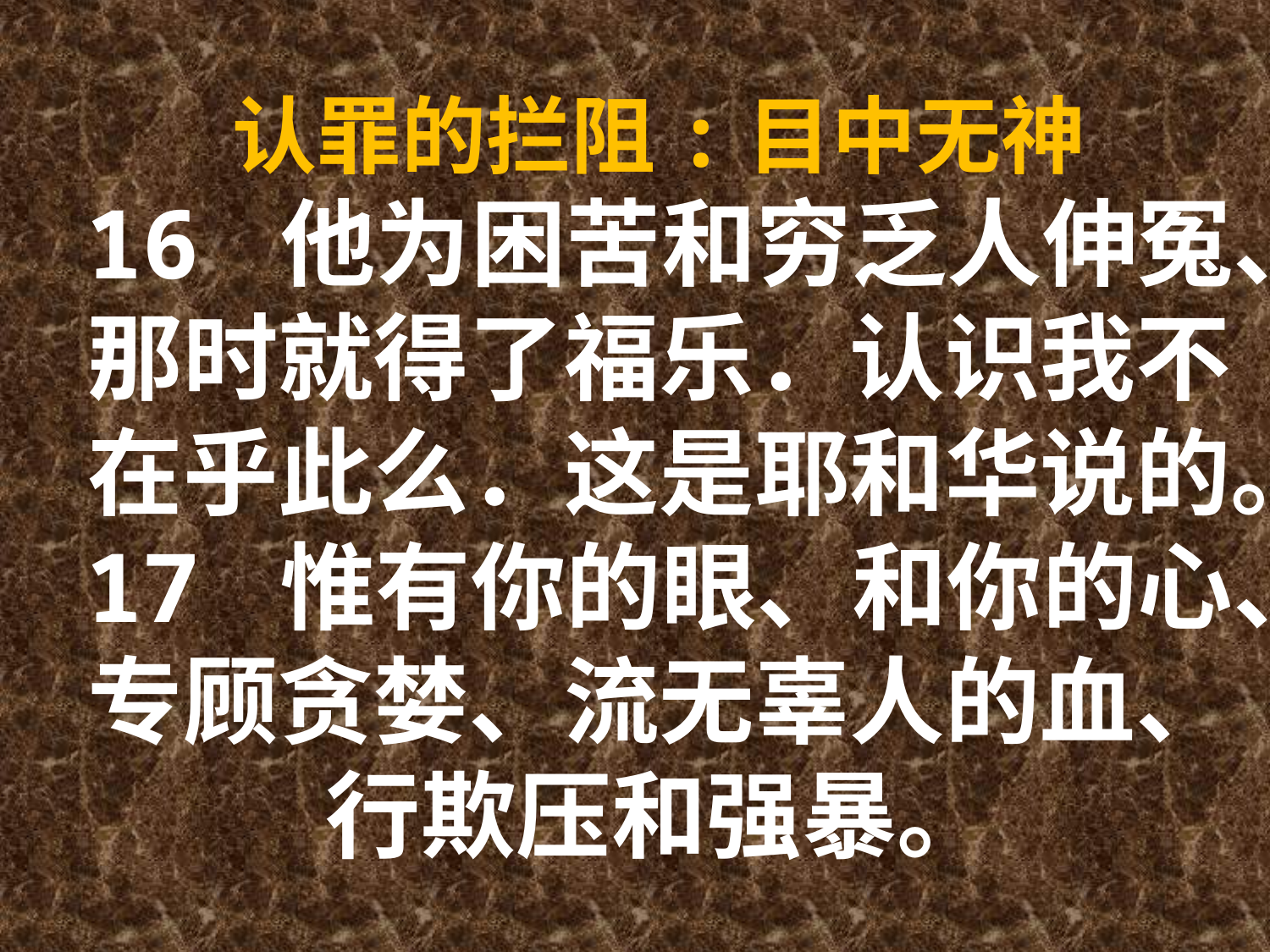

# 认罪的拦阻:目中无神 16 他为困苦和穷乏人伸冤、那时就得了福乐．认识我不在乎此么．这是耶和华说的。17 惟有你的眼、和你的心、专顾贪婪、流无辜人的血、行欺压和强暴。